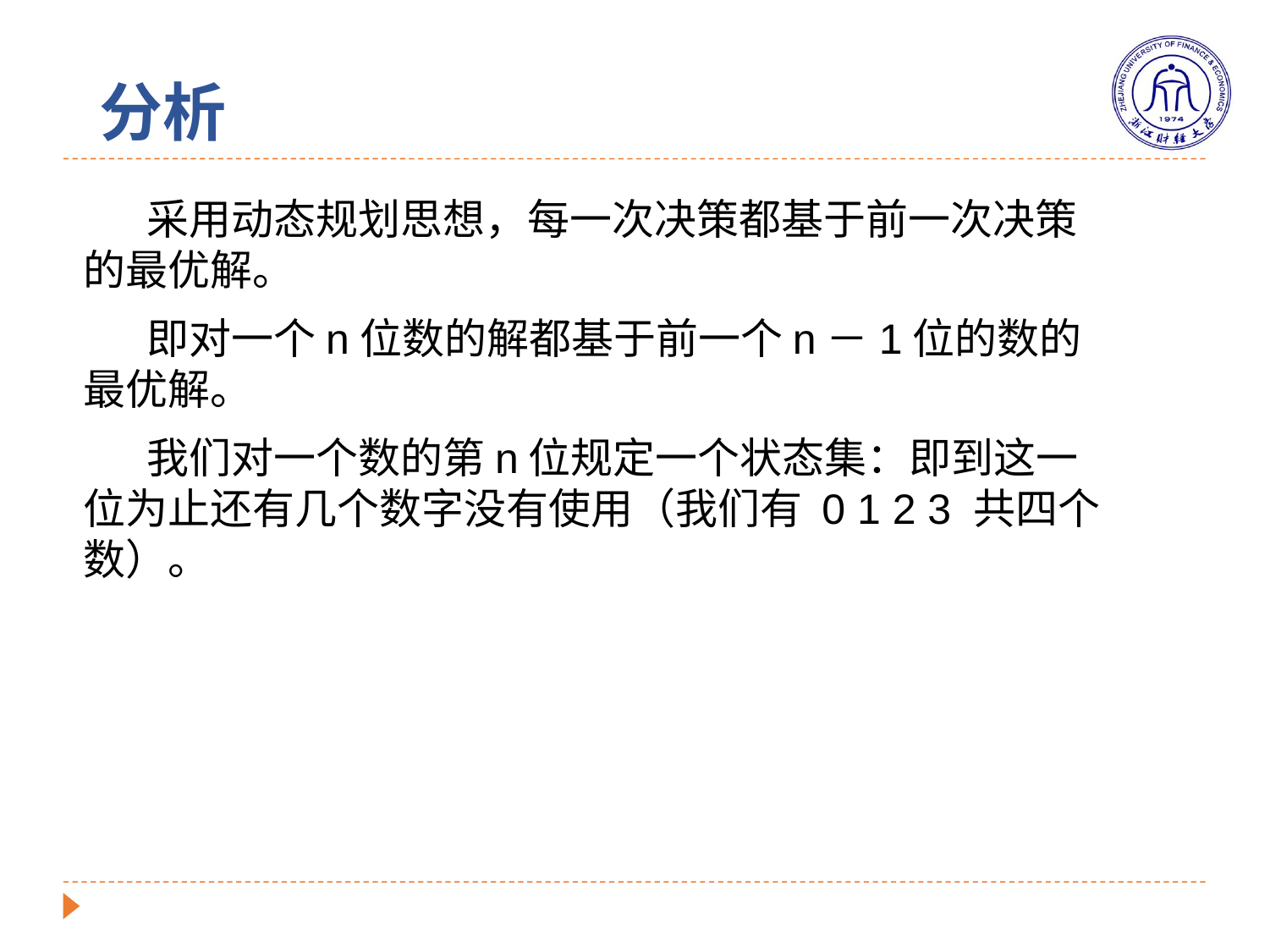

# 分析
采用动态规划思想，每一次决策都基于前一次决策的最优解。
即对一个n位数的解都基于前一个n－1位的数的最优解。
我们对一个数的第n位规定一个状态集：即到这一位为止还有几个数字没有使用（我们有 0 1 2 3 共四个数）。
43